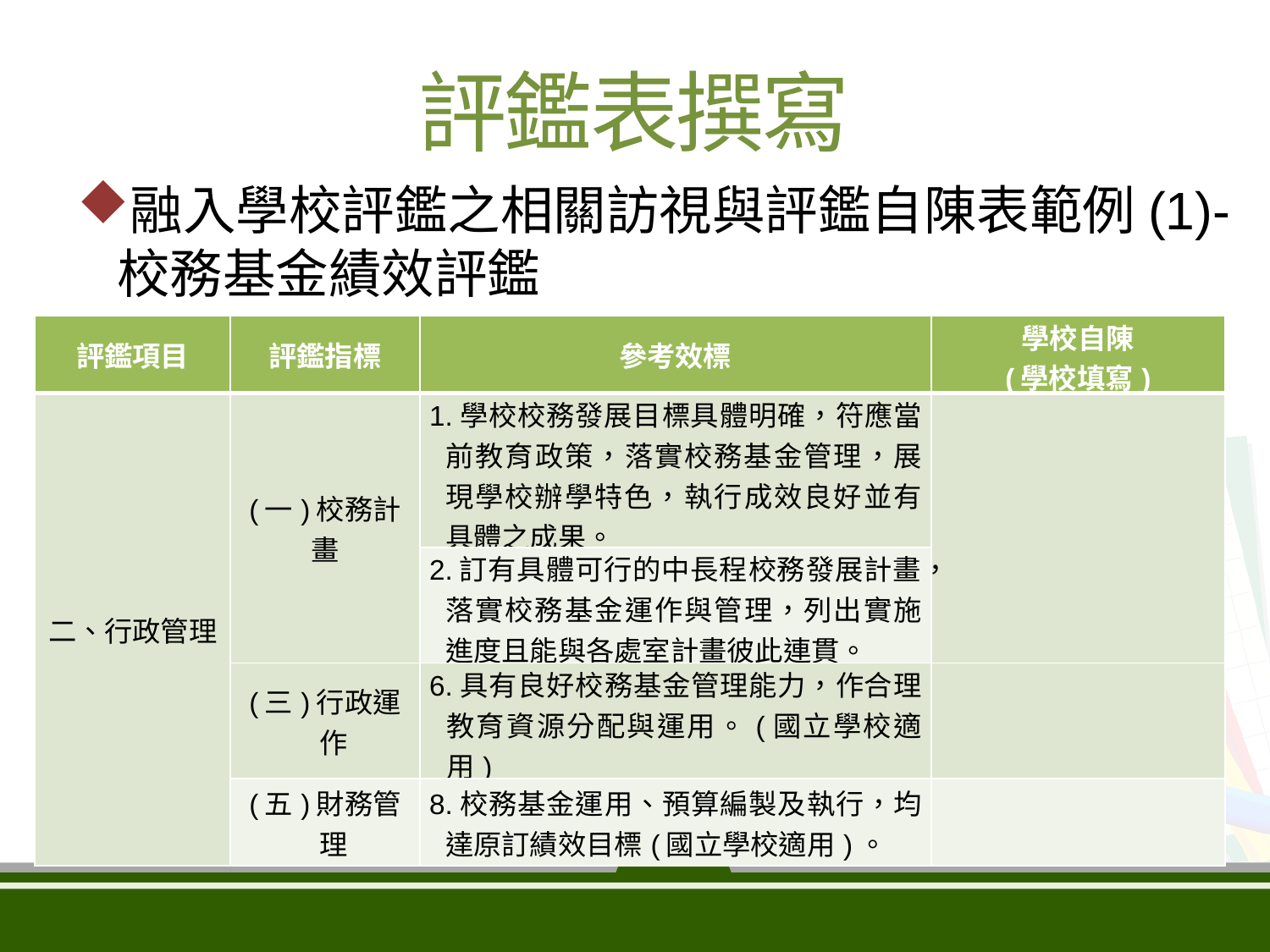

評鑑表撰寫
融入學校評鑑之相關訪視與評鑑自陳表範例(1)-校務基金績效評鑑

| 評鑑項目 | 評鑑指標 | 參考效標 | 學校自陳 (學校填寫) |
| --- | --- | --- | --- |
| 二、行政管理 | (一)校務計畫 | 1.學校校務發展目標具體明確，符應當前教育政策，落實校務基金管理，展現學校辦學特色，執行成效良好並有具體之成果。 |  |
|  |  | 2.訂有具體可行的中長程校務發展計畫，落實校務基金運作與管理，列出實施進度且能與各處室計畫彼此連貫。 |  |
|  | (三)行政運作 | 6.具有良好校務基金管理能力，作合理教育資源分配與運用。(國立學校適用) |  |
|  | (五)財務管理 | 8.校務基金運用、預算編製及執行，均達原訂績效目標(國立學校適用)。 |  |